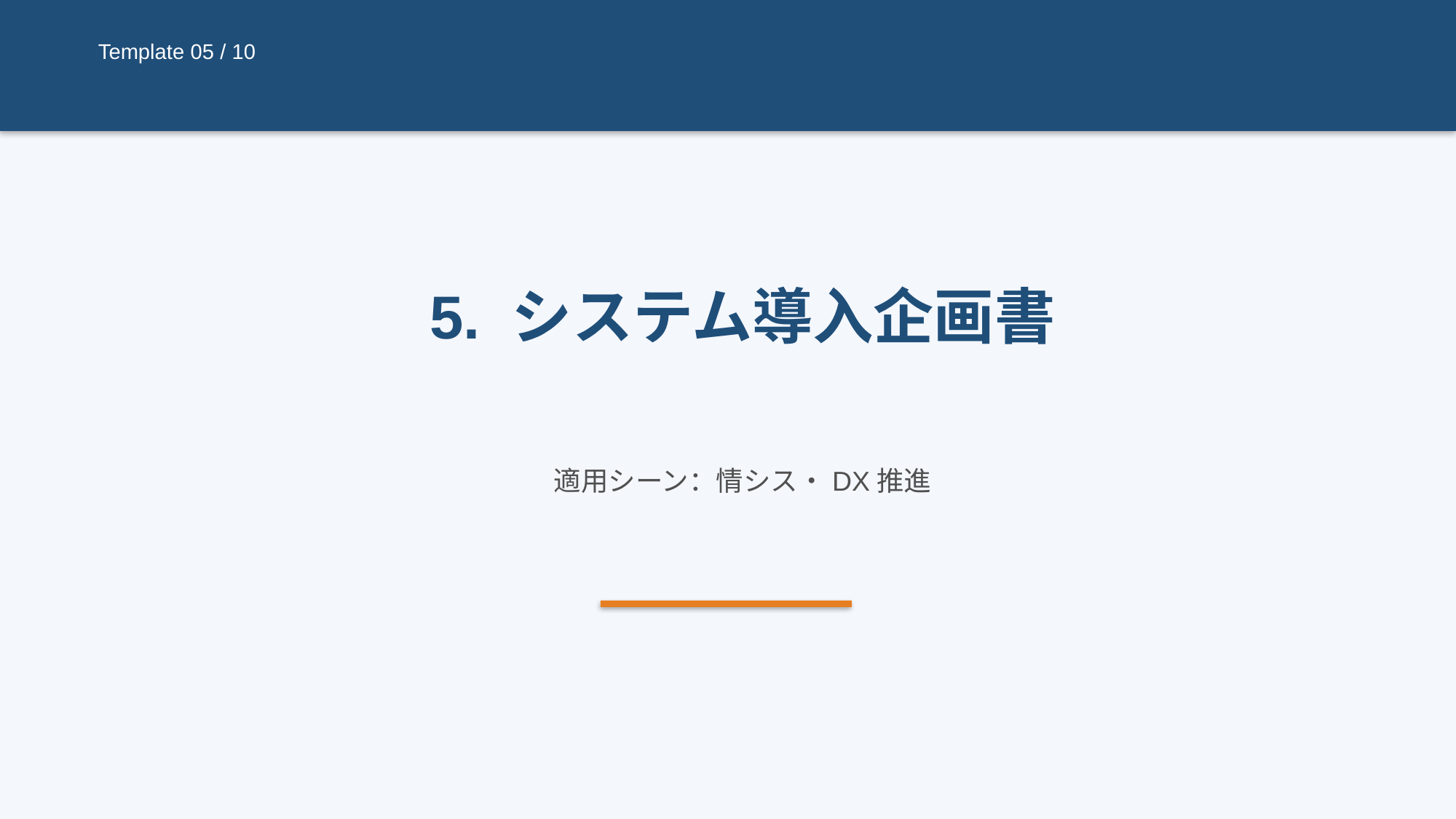

Template 05 / 10
5. システム導入企画書
適用シーン：情シス・DX推進